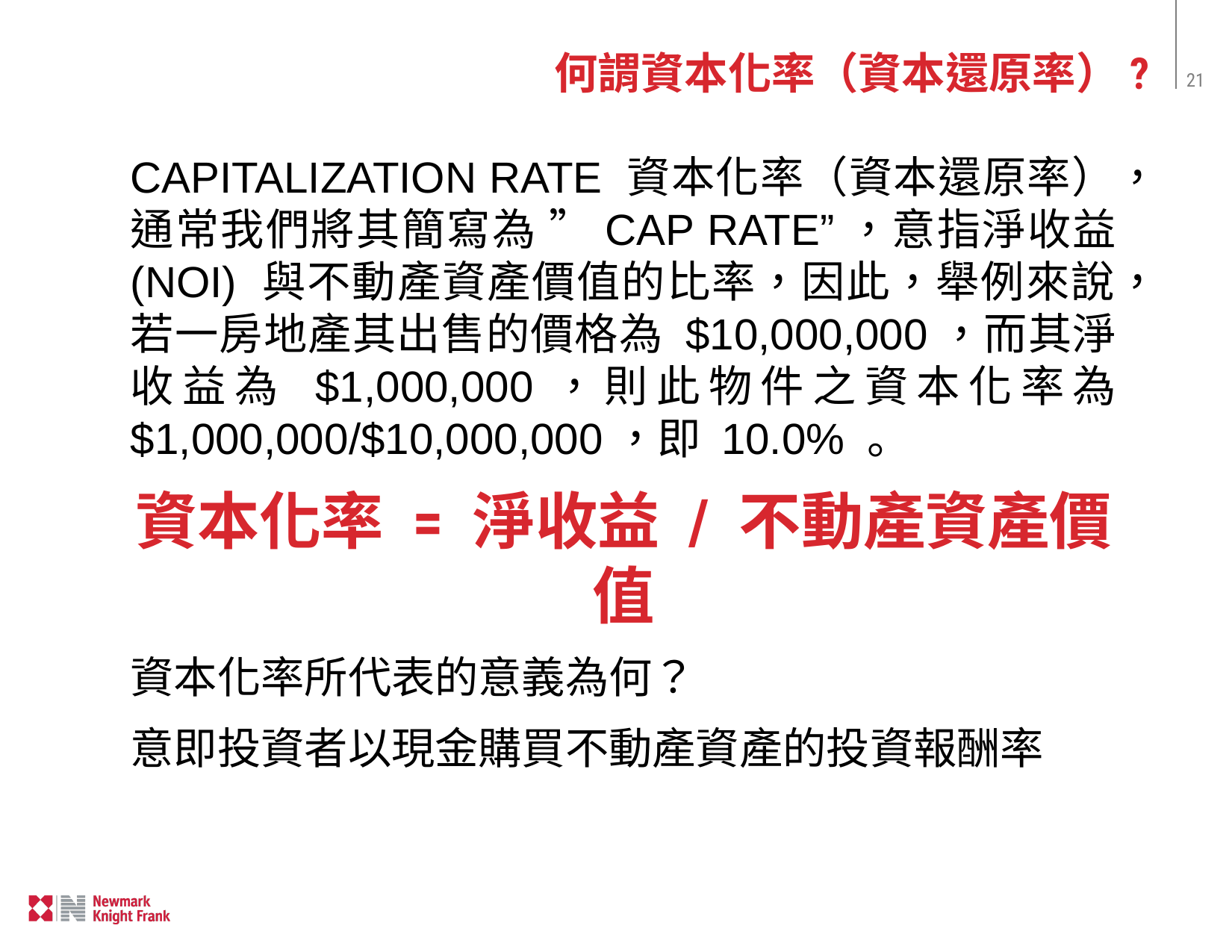

# 何謂資本化率（資本還原率）?
CAPITALIZATION RATE 資本化率（資本還原率），通常我們將其簡寫為 ”CAP RATE”，意指淨收益 (NOI) 與不動產資產價值的比率，因此，舉例來說，若一房地產其出售的價格為 $10,000,000，而其淨收益為 $1,000,000，則此物件之資本化率為 $1,000,000/$10,000,000，即 10.0% 。
資本化率 = 淨收益 / 不動產資產價值
資本化率所代表的意義為何？
意即投資者以現金購買不動產資產的投資報酬率。